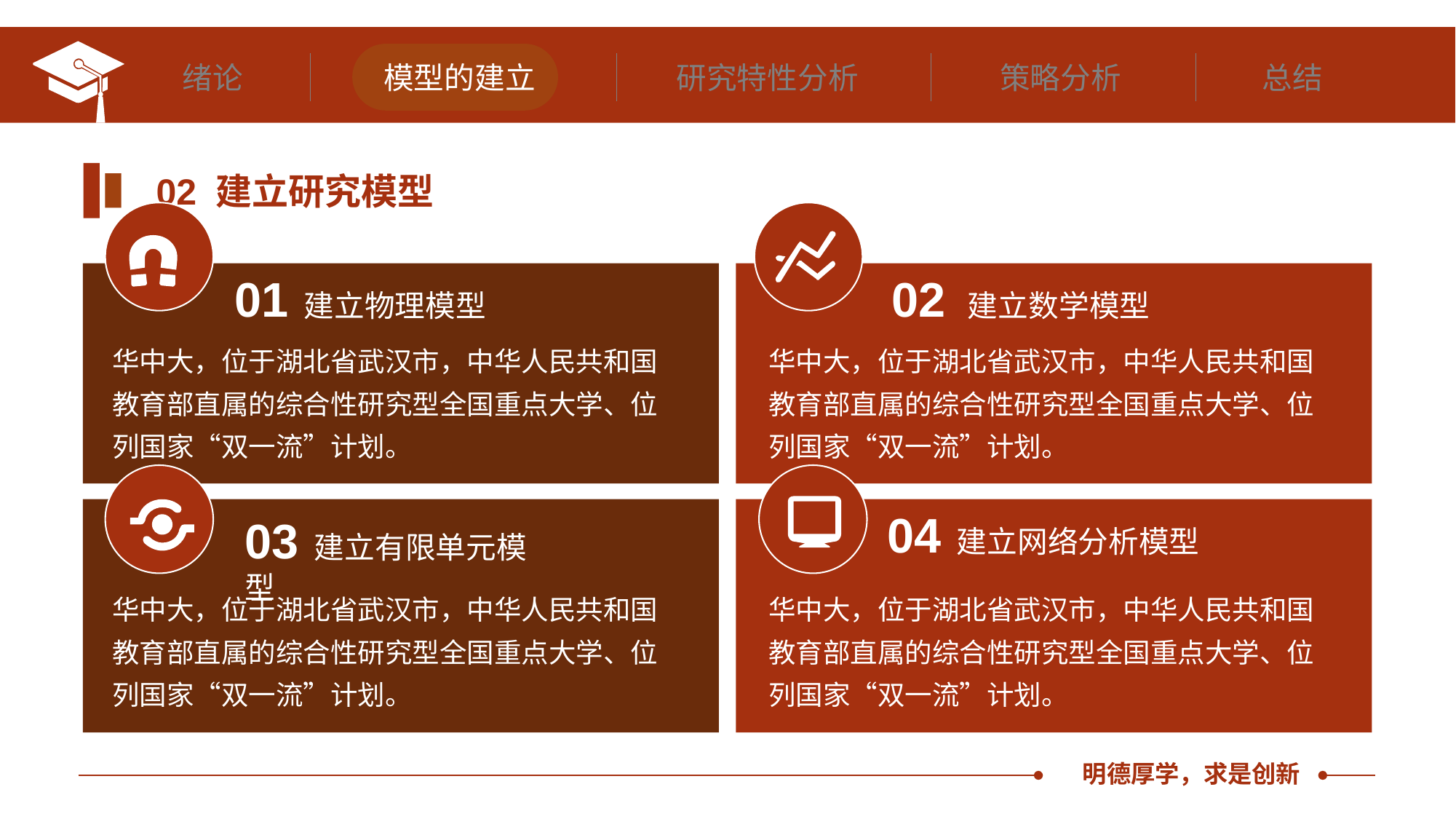

绪论
模型的建立
研究特性分析
策略分析
总结

02 建立研究模型

01 建立物理模型
02 建立数学模型

华中大，位于湖北省武汉市，中华人民共和国教育部直属的综合性研究型全国重点大学、位列国家“双一流”计划。
华中大，位于湖北省武汉市，中华人民共和国教育部直属的综合性研究型全国重点大学、位列国家“双一流”计划。

04 建立网络分析模型
03 建立有限单元模型
华中大，位于湖北省武汉市，中华人民共和国教育部直属的综合性研究型全国重点大学、位列国家“双一流”计划。
华中大，位于湖北省武汉市，中华人民共和国教育部直属的综合性研究型全国重点大学、位列国家“双一流”计划。